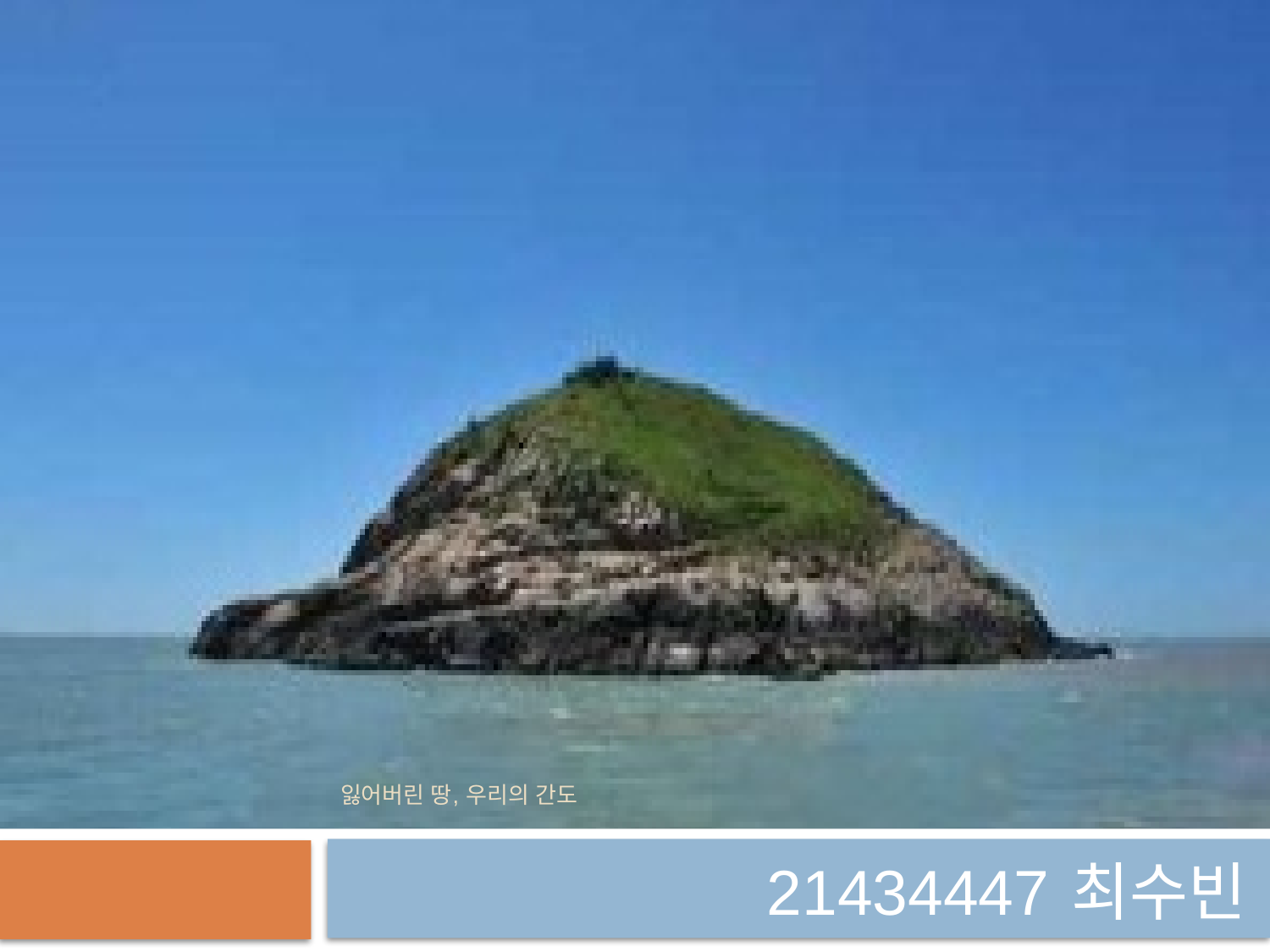

# 잃어버린 땅, 우리의 간도

21434447 최수빈